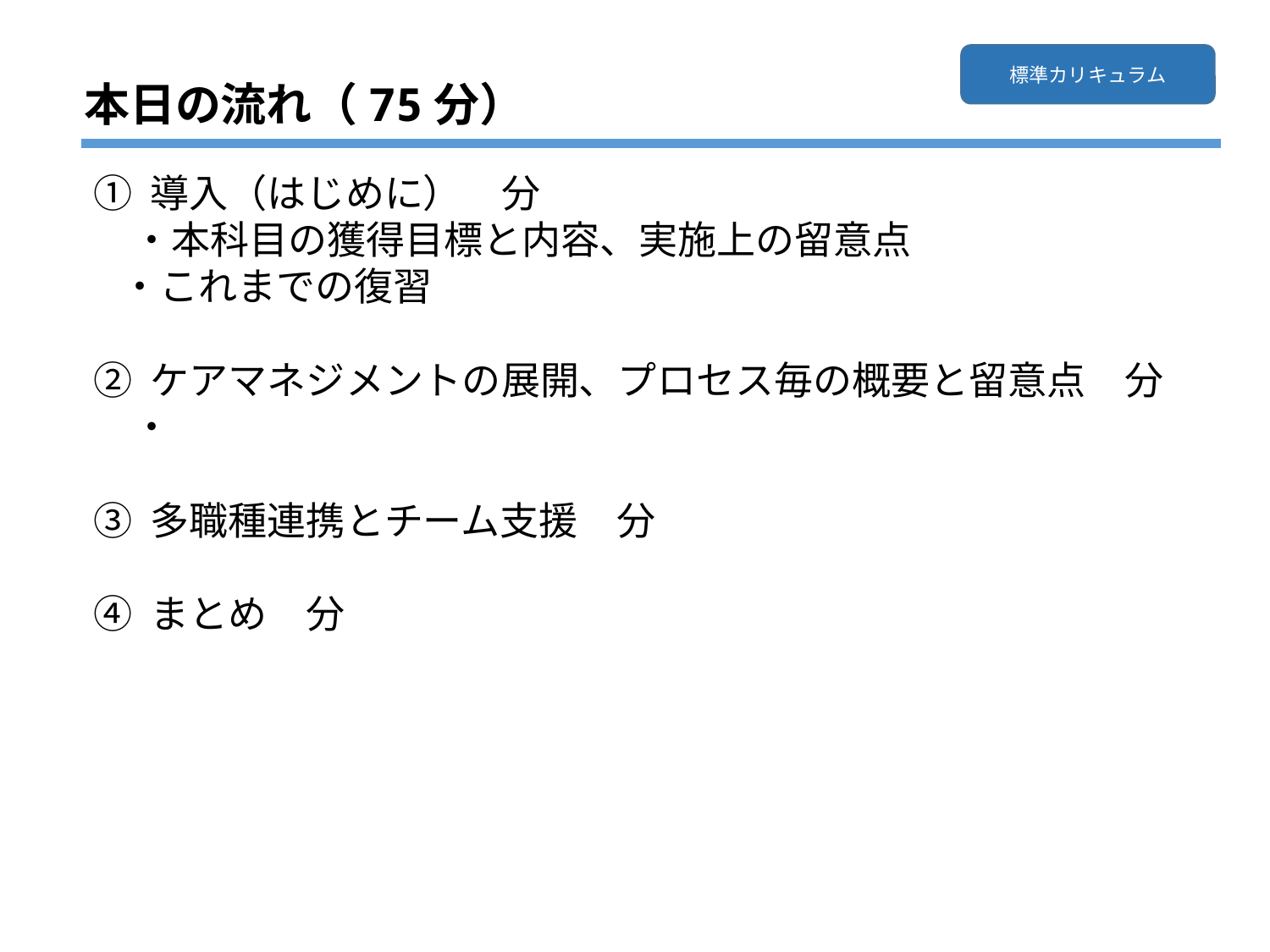

標準カリキュラム
本日の流れ（75分）
① 導入（はじめに）　分
　・本科目の獲得目標と内容、実施上の留意点
  ・これまでの復習

② ケアマネジメントの展開、プロセス毎の概要と留意点　分
　・

③ 多職種連携とチーム支援　分

④ まとめ　分